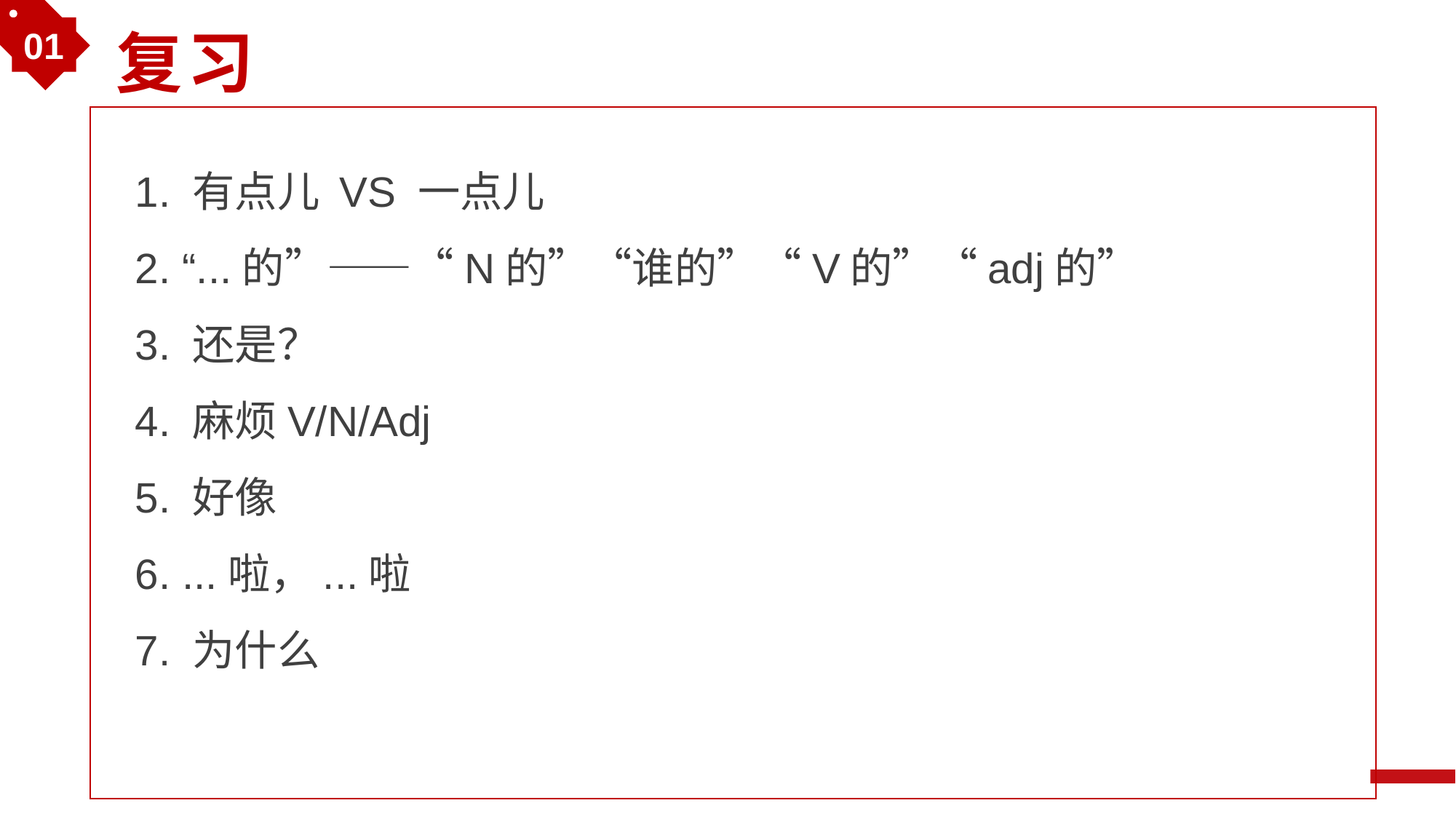

01
复习

1. 有点儿 VS 一点儿
2. “...的”——“N的”“谁的”“V的”“adj的”
3. 还是？
4. 麻烦V/N/Adj
5. 好像
6. ...啦，...啦
7. 为什么